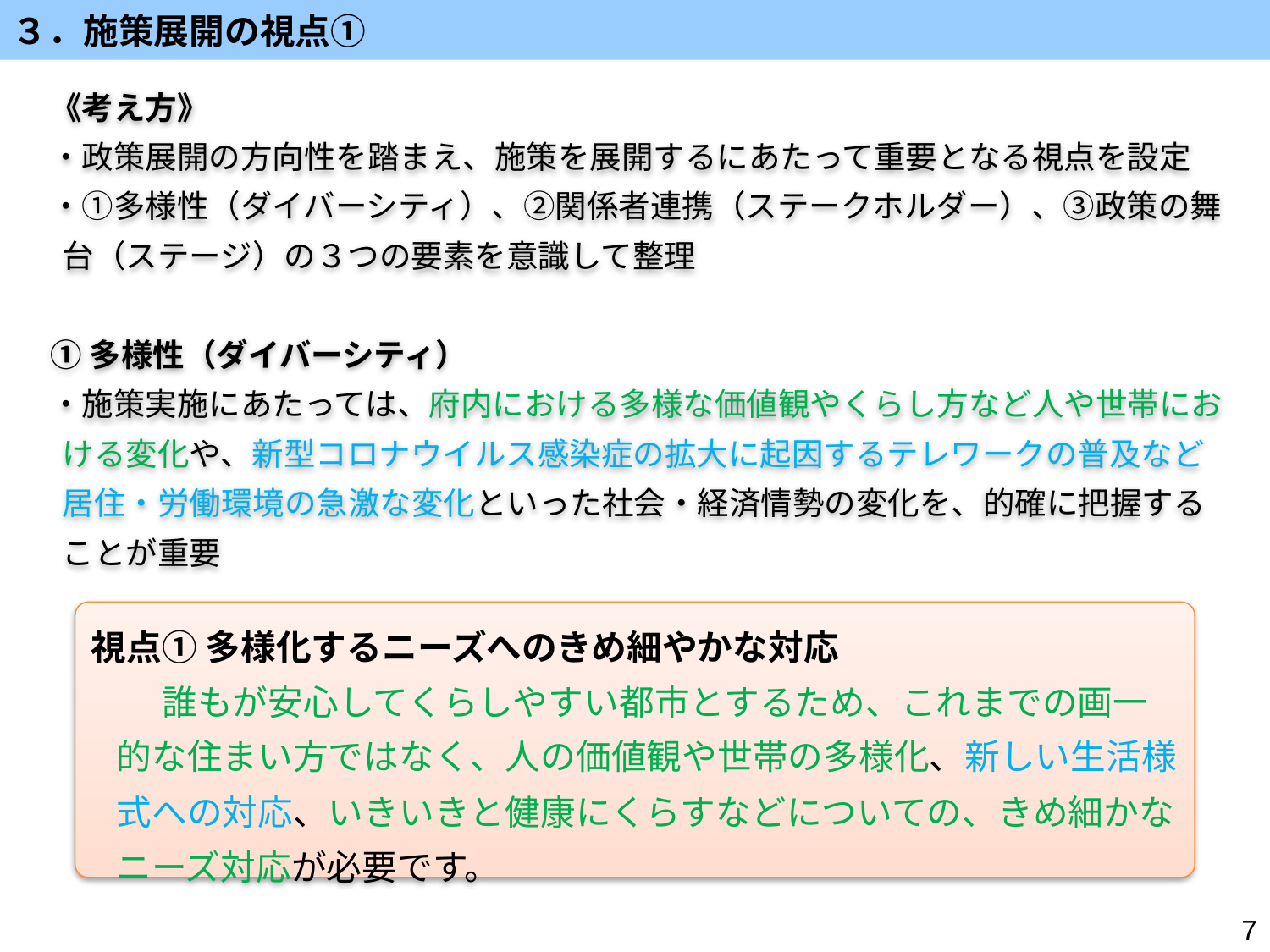

３．施策展開の視点①
《考え方》
・政策展開の方向性を踏まえ、施策を展開するにあたって重要となる視点を設定
・①多様性（ダイバーシティ）、②関係者連携（ステークホルダー）、③政策の舞台（ステージ）の３つの要素を意識して整理

①多様性（ダイバーシティ）
・施策実施にあたっては、府内における多様な価値観やくらし方など人や世帯における変化や、新型コロナウイルス感染症の拡大に起因するテレワークの普及など居住・労働環境の急激な変化といった社会・経済情勢の変化を、的確に把握することが重要

視点① 多様化するニーズへのきめ細やかな対応
　　誰もが安心してくらしやすい都市とするため、これまでの画一的な住まい方ではなく、人の価値観や世帯の多様化、新しい生活様式への対応、いきいきと健康にくらすなどについての、きめ細かなニーズ対応が必要です。
7